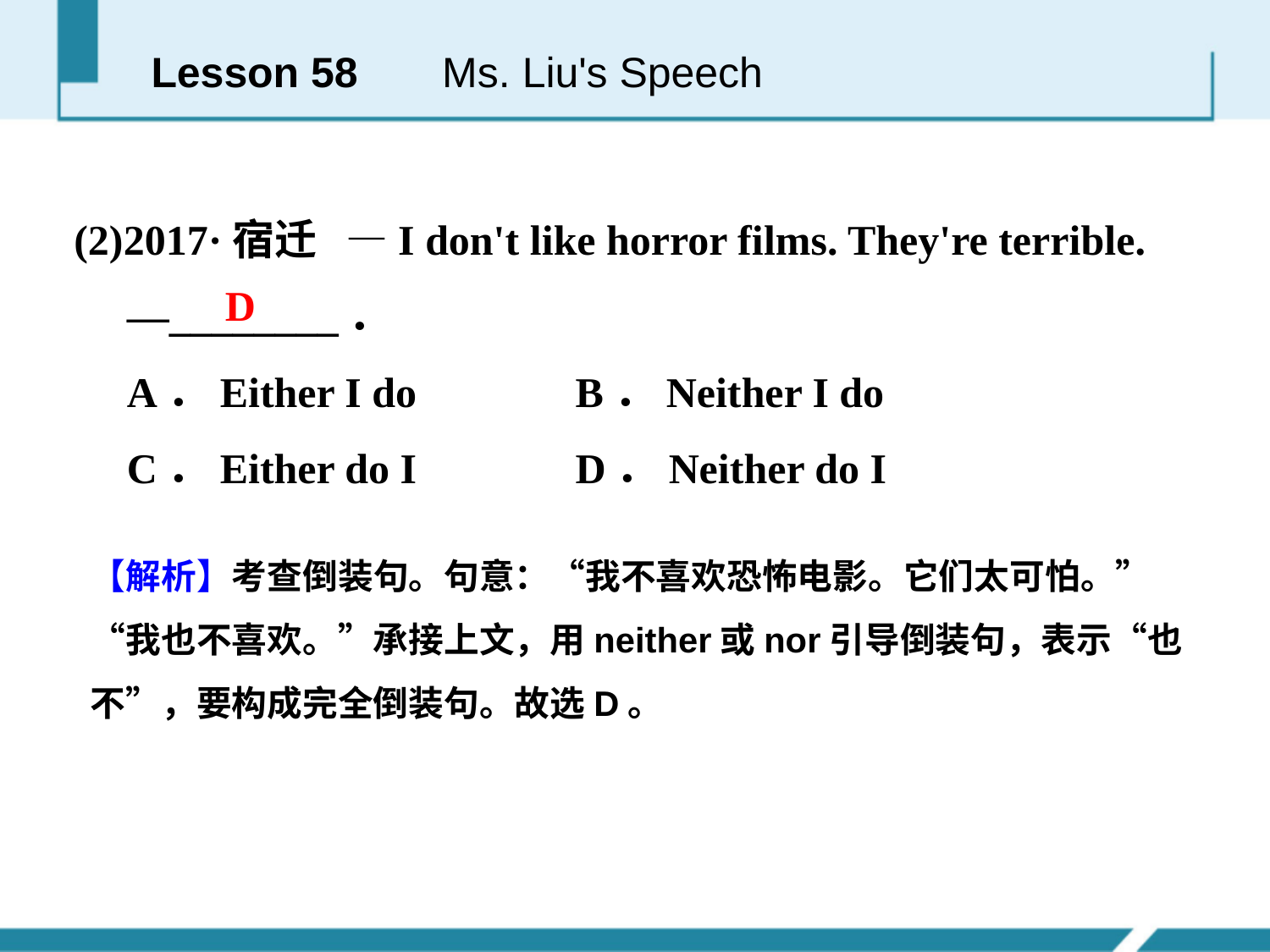

Lesson 58 　 Ms. Liu's Speech
(2)2017·宿迁   —I don't like horror films. They're terrible.
     —________．
     A．Either I do               B．Neither I do
     C．Either do I               D．Neither do I
D

【解析】考查倒装句。句意：“我不喜欢恐怖电影。它们太可怕。”“我也不喜欢。”承接上文，用neither或nor引导倒装句，表示“也不”，要构成完全倒装句。故选D。